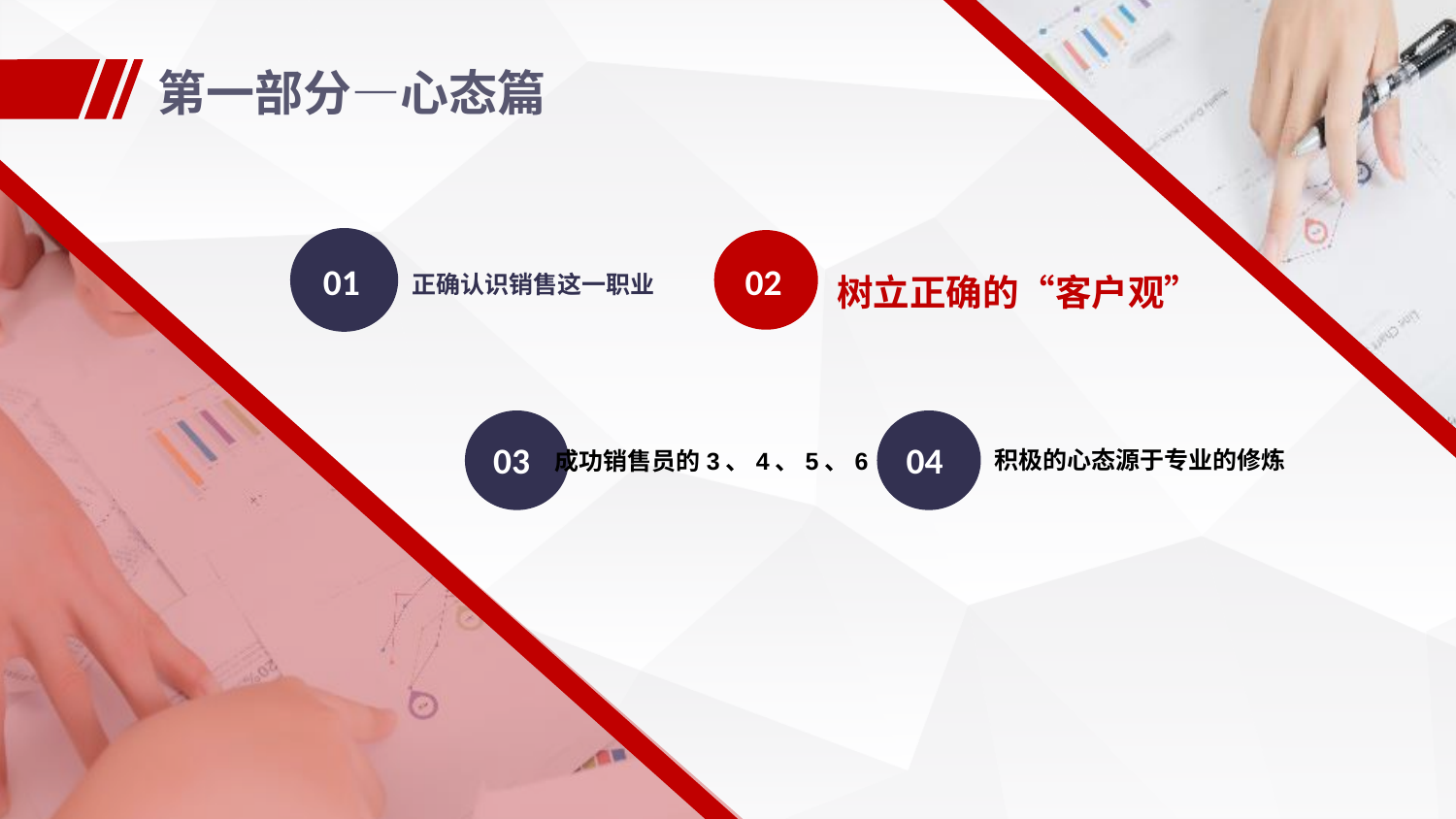

第一部分—心态篇

01
正确认识销售这一职业

02
树立正确的“客户观”

03
成功销售员的3、4、5、6

04
积极的心态源于专业的修炼